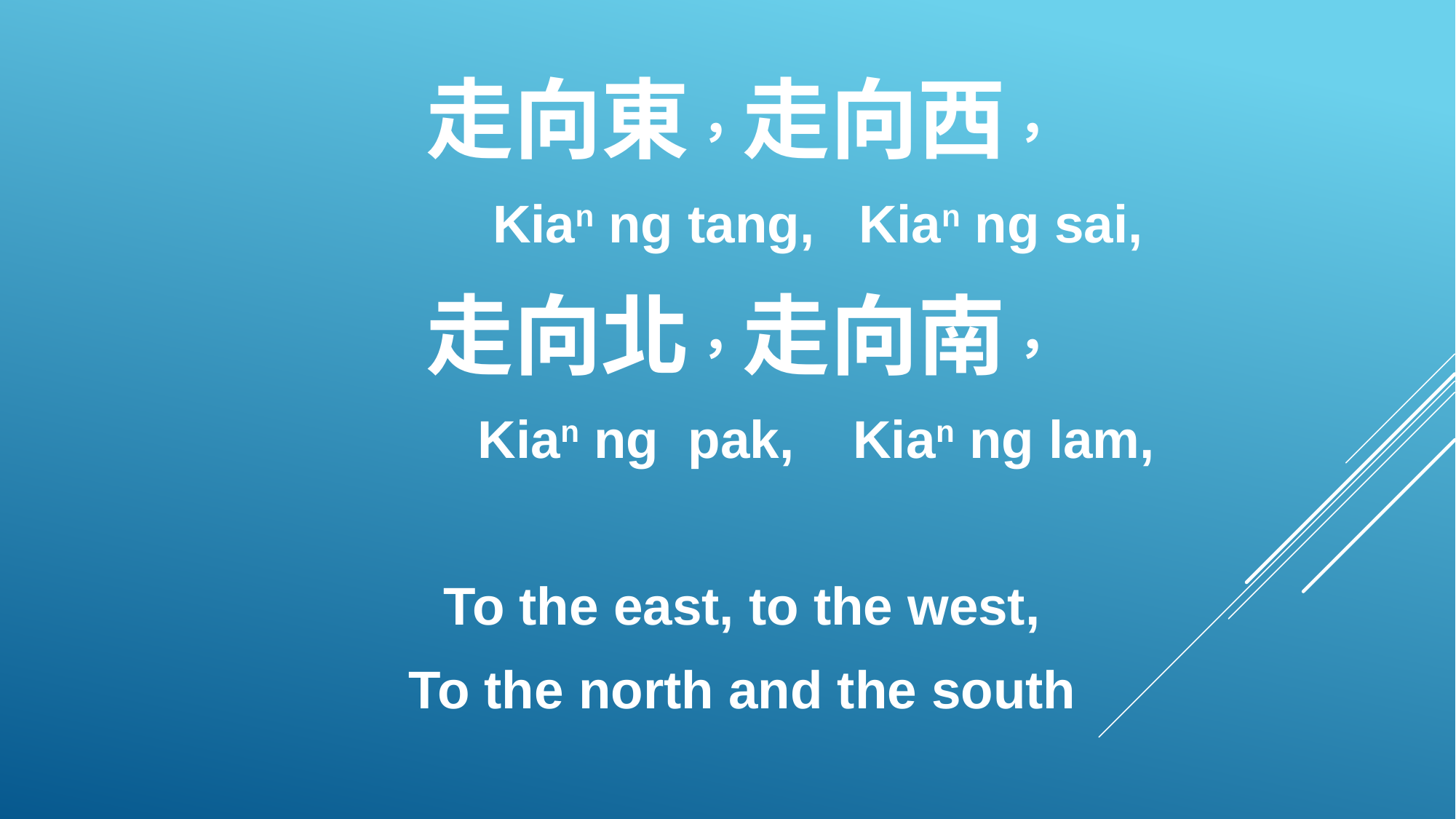

走向東，走向西，
                   Kian ng tang,   Kian ng sai,
走向北，走向南，
                  Kian ng  pak,    Kian ng lam,

To the east, to the west,
To the north and the south